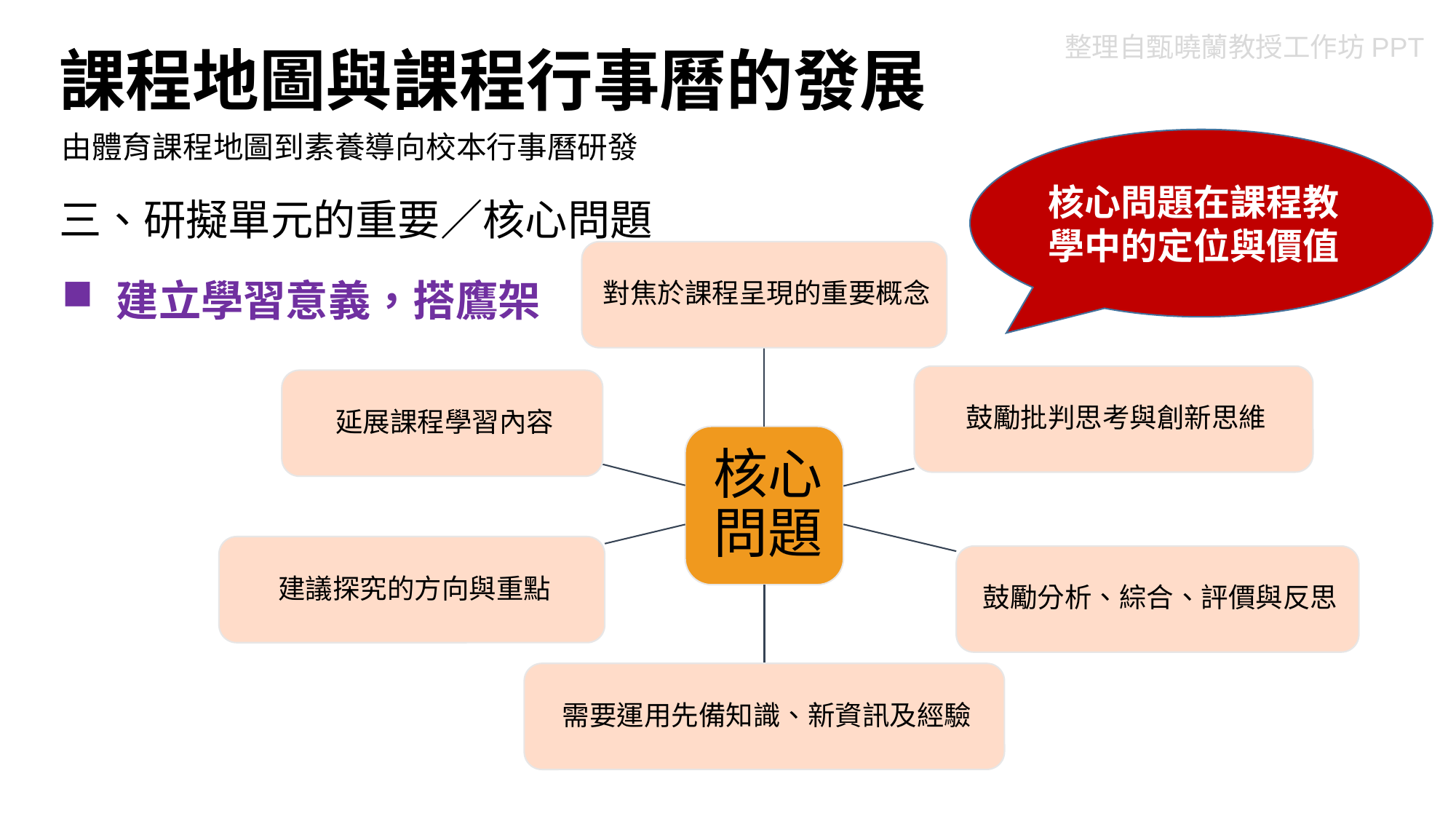

# 課程地圖與課程行事曆的發展
整理自甄曉蘭教授工作坊PPT
由體育課程地圖到素養導向校本行事曆研發
核心問題在課程教學中的定位與價值
三、研擬單元的重要／核心問題
核心問題
對焦於課程呈現的重要概念
鼓勵批判思考與創新思維
鼓勵分析、綜合、評價與反思
需要運用先備知識、新資訊及經驗
建議探究的方向與重點
延展課程學習內容
建立學習意義，搭鷹架